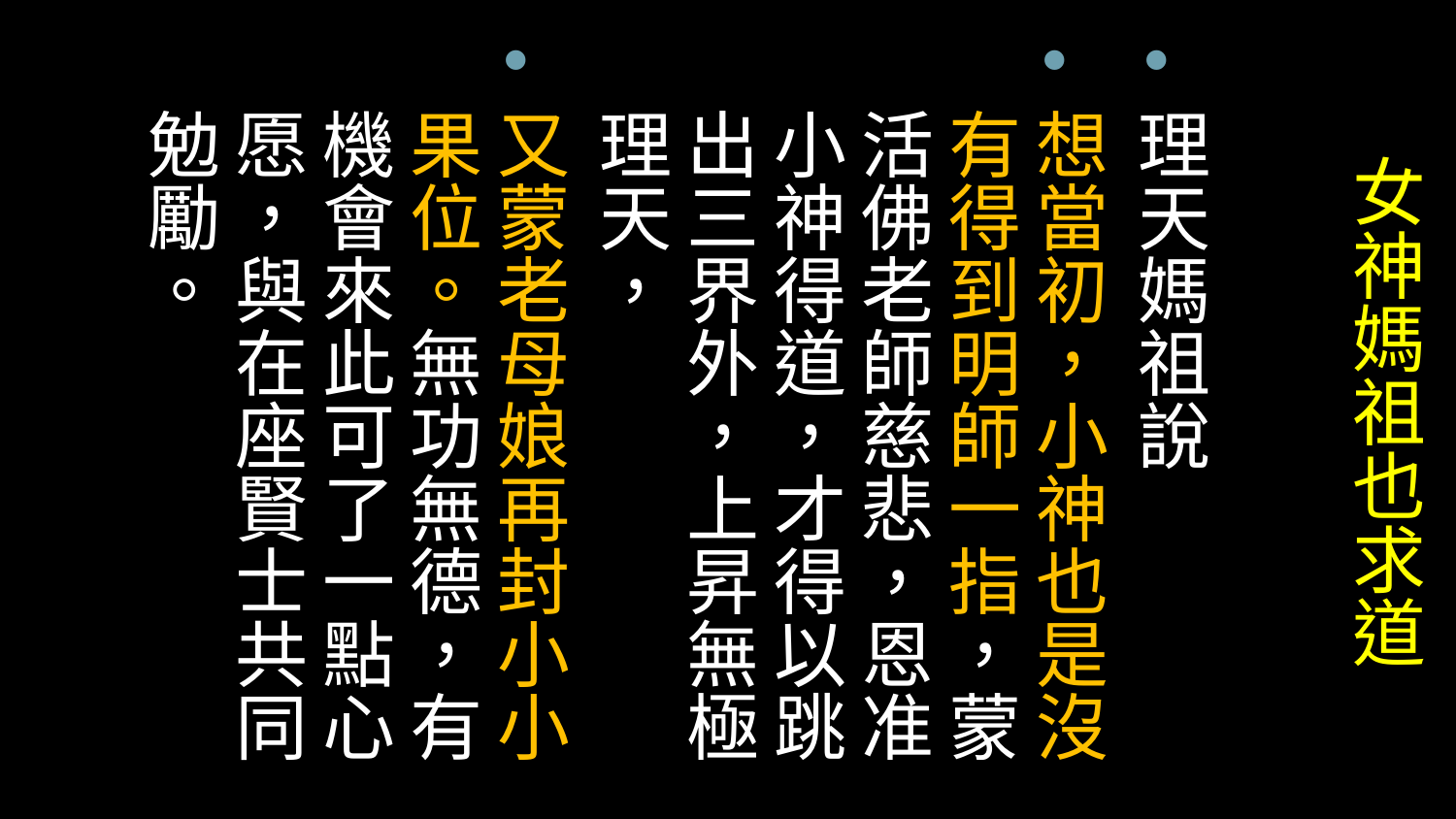

# 女神媽祖也求道
理天媽祖說
想當初，小神也是沒有得到明師一指，蒙活佛老師慈悲，恩准小神得道，才得以跳出三界外，上昇無極理天，
又蒙老母娘再封小小果位。無功無德，有機會來此可了一點心愿，與在座賢士共同勉勵。